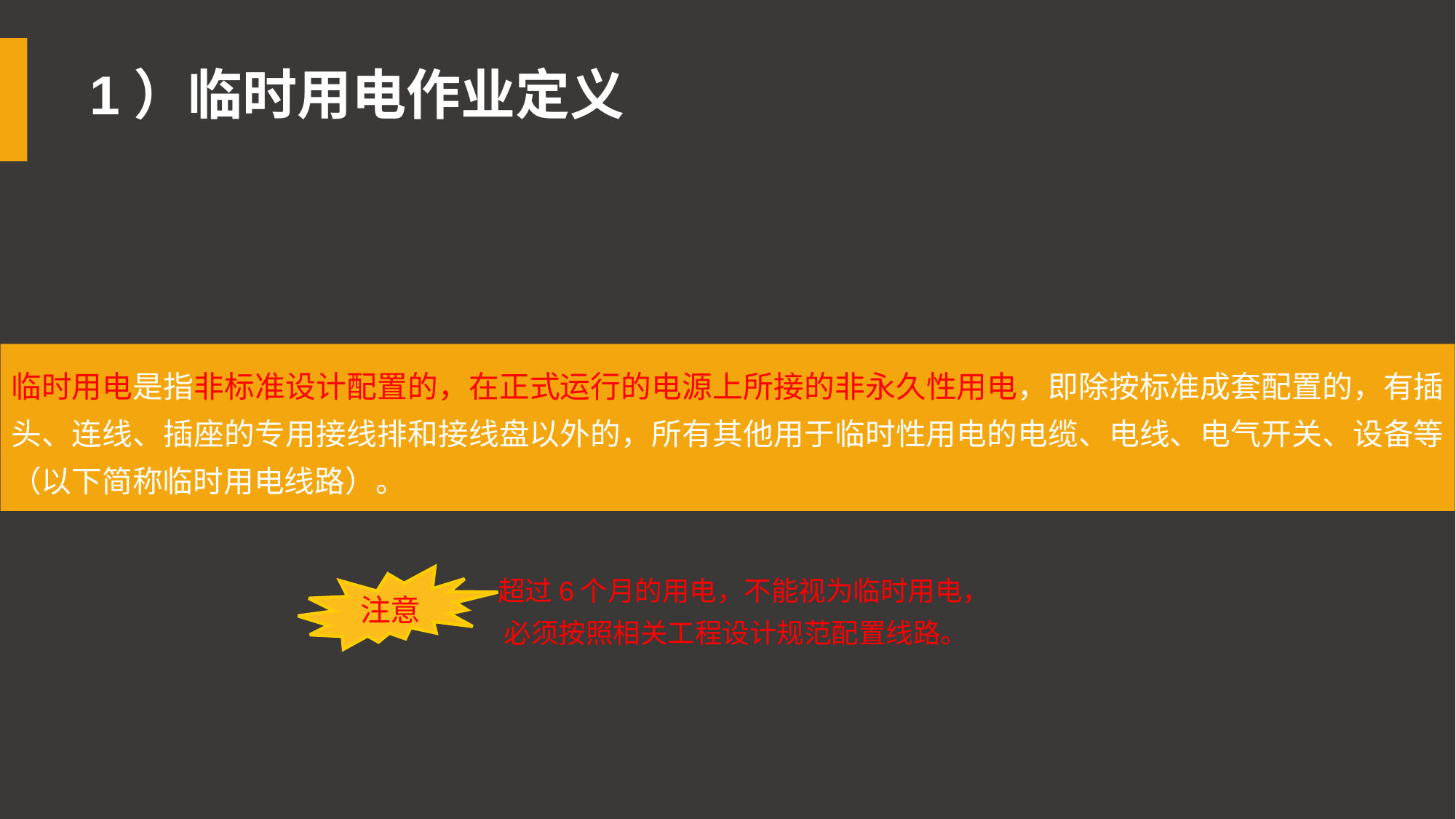

1）临时用电作业定义
临时用电是指非标准设计配置的，在正式运行的电源上所接的非永久性用电，即除按标准成套配置的，有插头、连线、插座的专用接线排和接线盘以外的，所有其他用于临时性用电的电缆、电线、电气开关、设备等（以下简称临时用电线路）。
          超过6个月的用电，不能视为临时用电，
           必须按照相关工程设计规范配置线路。
注意